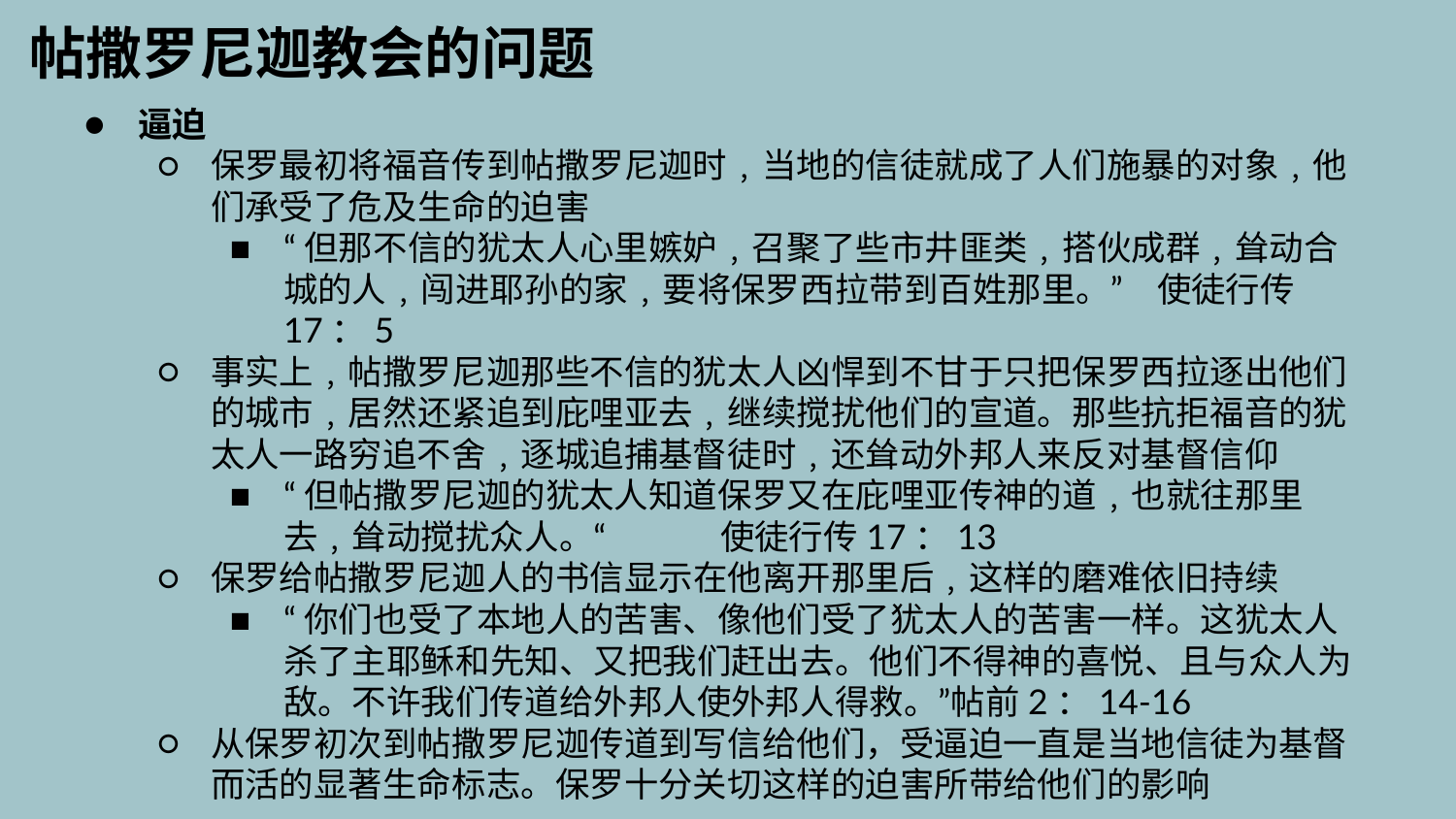

帖撒罗尼迦教会的问题
逼迫
保罗最初将福音传到帖撒罗尼迦时﹐当地的信徒就成了人们施暴的对象﹐他们承受了危及生命的迫害
“但那不信的犹太人心里嫉妒﹐召聚了些市井匪类﹐搭伙成群﹐耸动合城的人﹐闯进耶孙的家﹐要将保罗西拉带到百姓那里。”	使徒行传17：5
事实上﹐帖撒罗尼迦那些不信的犹太人凶悍到不甘于只把保罗西拉逐出他们的城市﹐居然还紧追到庇哩亚去﹐继续搅扰他们的宣道。那些抗拒福音的犹太人一路穷追不舍﹐逐城追捕基督徒时﹐还耸动外邦人来反对基督信仰
“但帖撒罗尼迦的犹太人知道保罗又在庇哩亚传神的道﹐也就往那里去﹐耸动搅扰众人。“	使徒行传17：13
保罗给帖撒罗尼迦人的书信显示在他离开那里后﹐这样的磨难依旧持续
“你们也受了本地人的苦害、像他们受了犹太人的苦害一样。这犹太人杀了主耶稣和先知、又把我们赶出去。他们不得神的喜悦、且与众人为敌。不许我们传道给外邦人使外邦人得救。”帖前2：14-16
从保罗初次到帖撒罗尼迦传道到写信给他们，受逼迫一直是当地信徒为基督而活的显著生命标志。保罗十分关切这样的迫害所带给他们的影响